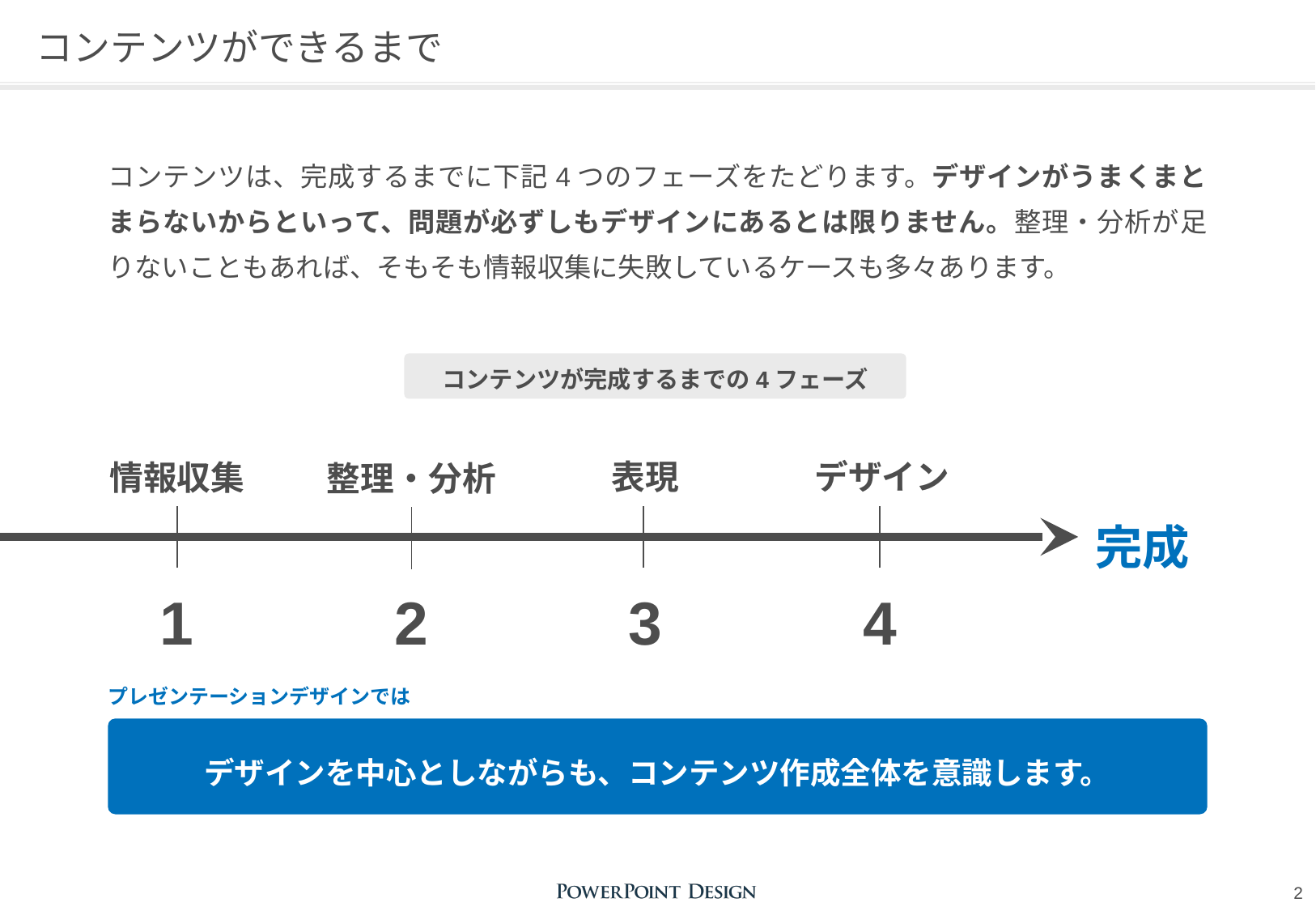

# コンテンツができるまで
コンテンツは、完成するまでに下記4つのフェーズをたどります。デザインがうまくまとまらないからといって、問題が必ずしもデザインにあるとは限りません。整理・分析が足りないこともあれば、そもそも情報収集に失敗しているケースも多々あります。
コンテンツが完成するまでの4フェーズ
表現
デザイン
情報収集
整理・分析
完成
1
2
3
4
プレゼンテーションデザインでは
デザインを中心としながらも、コンテンツ作成全体を意識します。
2